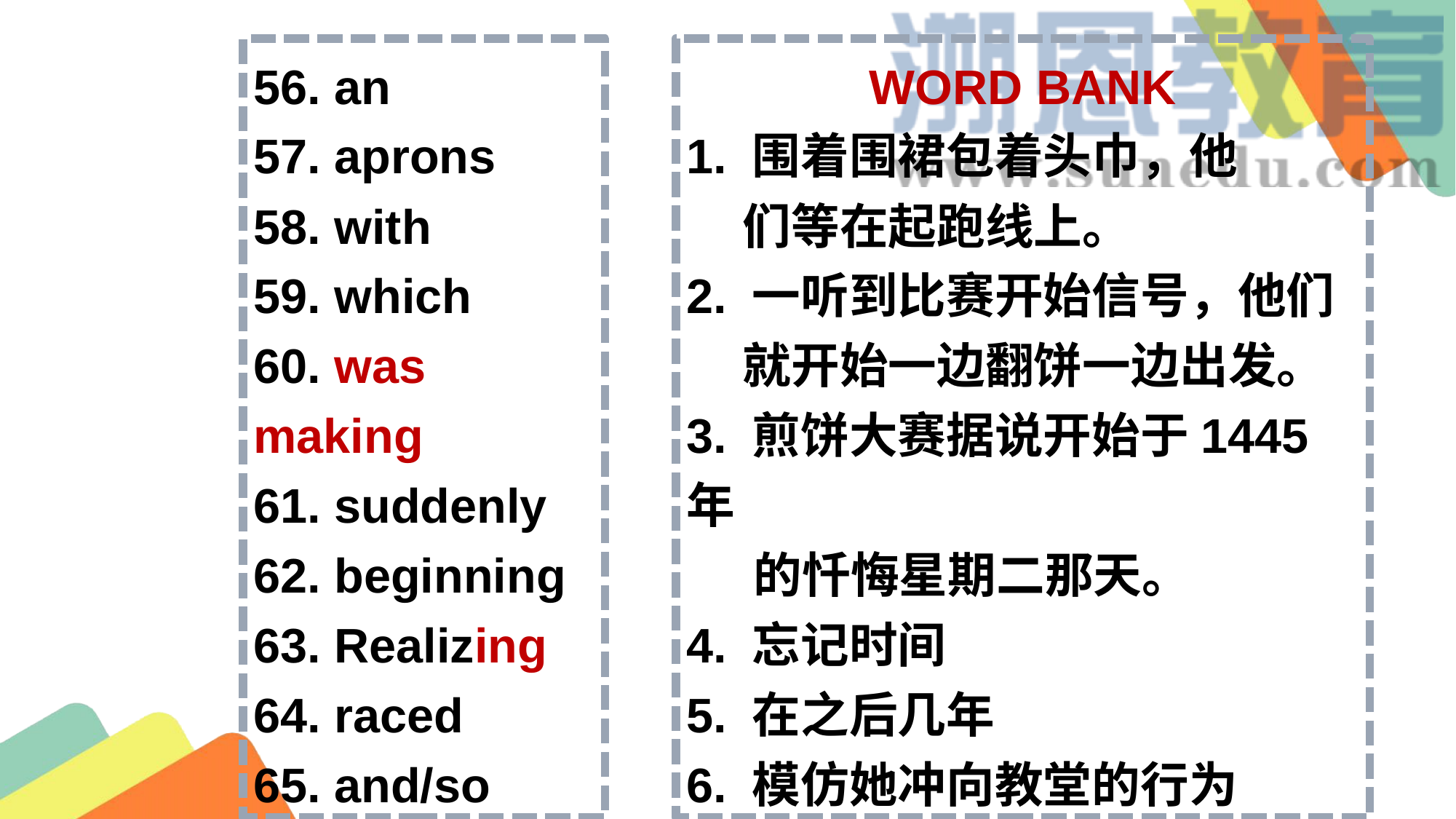

56. an
57. aprons
58. with
59. which
60. was making
61. suddenly
62. beginning
63. Realizing
64. raced
65. and/so
WORD BANK
1. 围着围裙包着头巾，他
    们等在起跑线上。
2. 一听到比赛开始信号，他们
    就开始一边翻饼一边出发。
3. 煎饼大赛据说开始于1445年
     的忏悔星期二那天。
4. 忘记时间
5. 在之后几年
6. 模仿她冲向教堂的行为